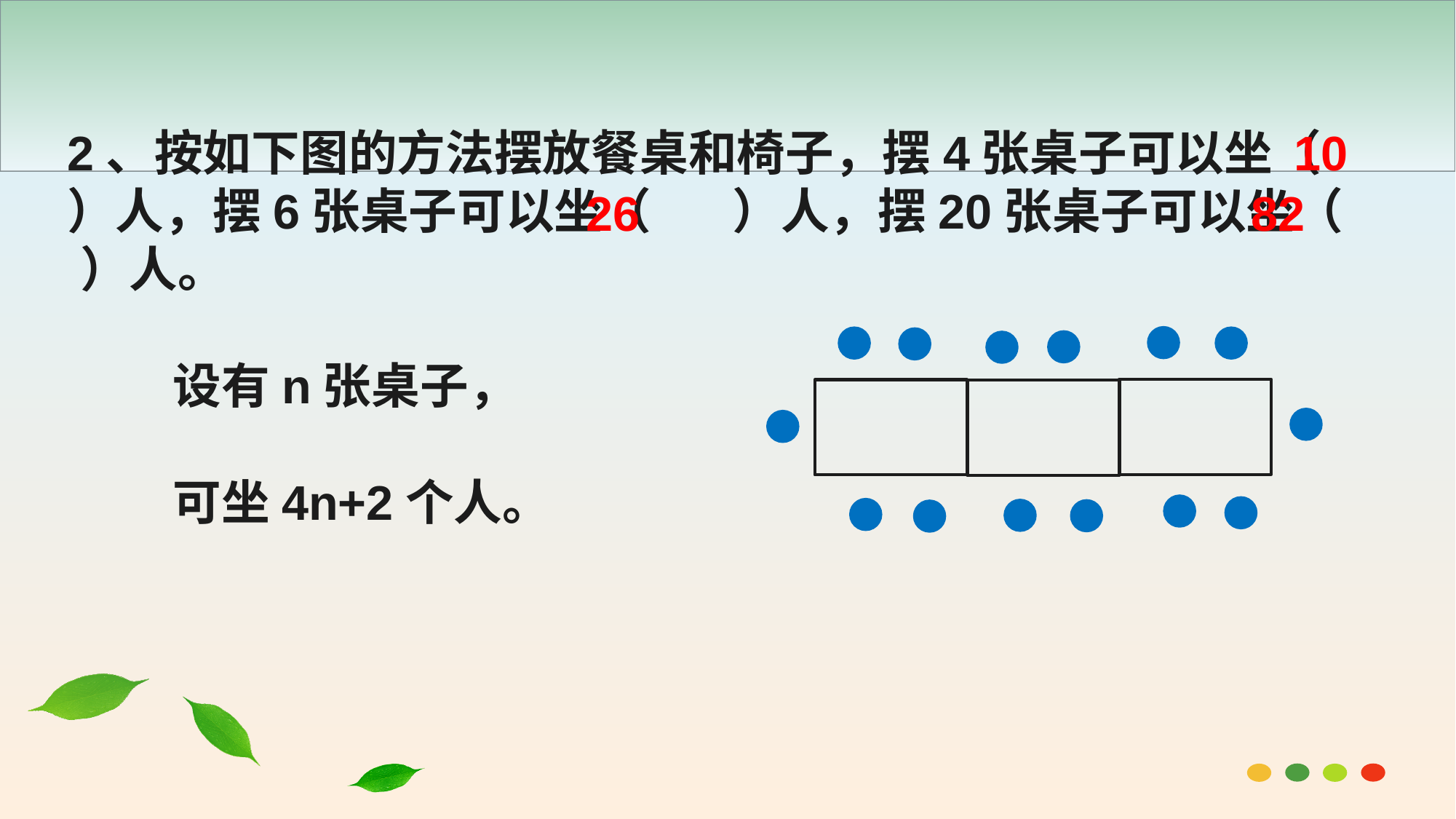

2、按如下图的方法摆放餐桌和椅子，摆4张桌子可以坐（      ）人，摆6张桌子可以坐（      ）人，摆20张桌子可以坐（     ）人。

       设有n张桌子，

       可坐4n+2个人。
10
82
26